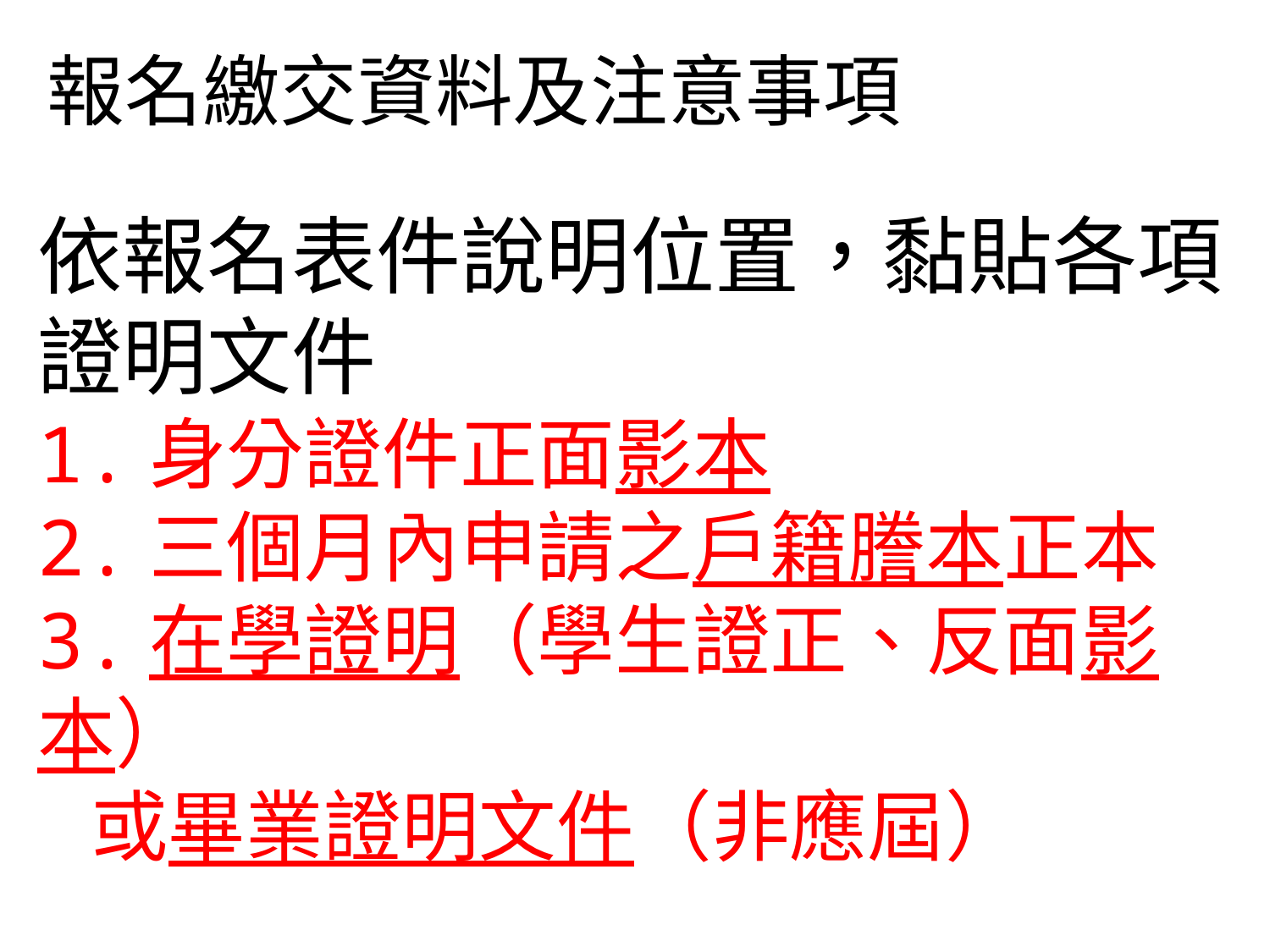

報名繳交資料及注意事項
依報名表件說明位置，黏貼各項證明文件
1.身分證件正面影本
2.三個月內申請之戶籍謄本正本
3.在學證明（學生證正、反面影本）
  或畢業證明文件（非應屆）